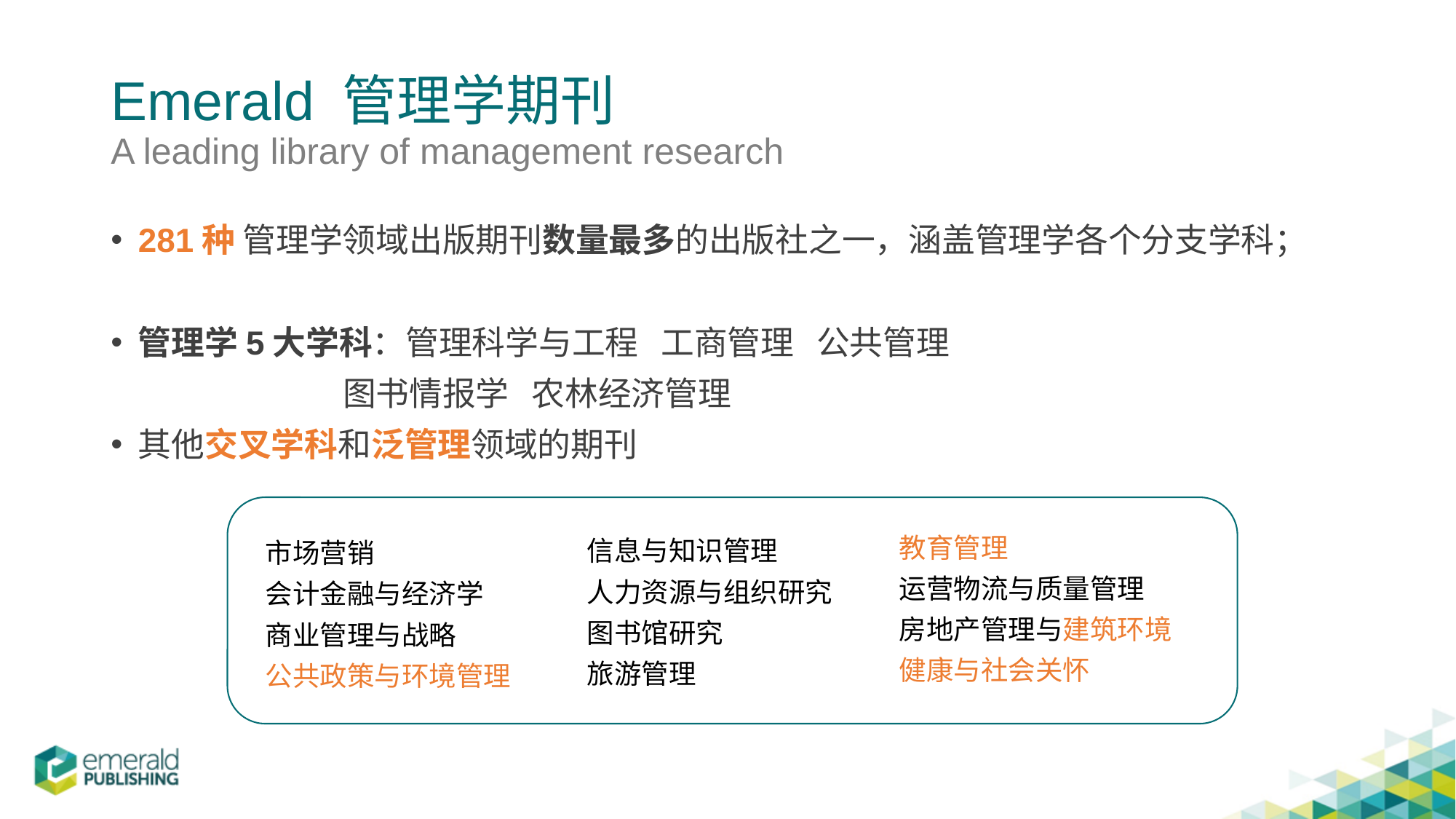

# Emerald 管理学期刊 A leading library of management research
281种 管理学领域出版期刊数量最多的出版社之一，涵盖管理学各个分支学科；

管理学5大学科：管理科学与工程   工商管理   公共管理
                              图书情报学   农林经济管理
其他交叉学科和泛管理领域的期刊

教育管理
运营物流与质量管理
房地产管理与建筑环境
健康与社会关怀
信息与知识管理
人力资源与组织研究
图书馆研究
旅游管理
市场营销
会计金融与经济学
商业管理与战略
公共政策与环境管理